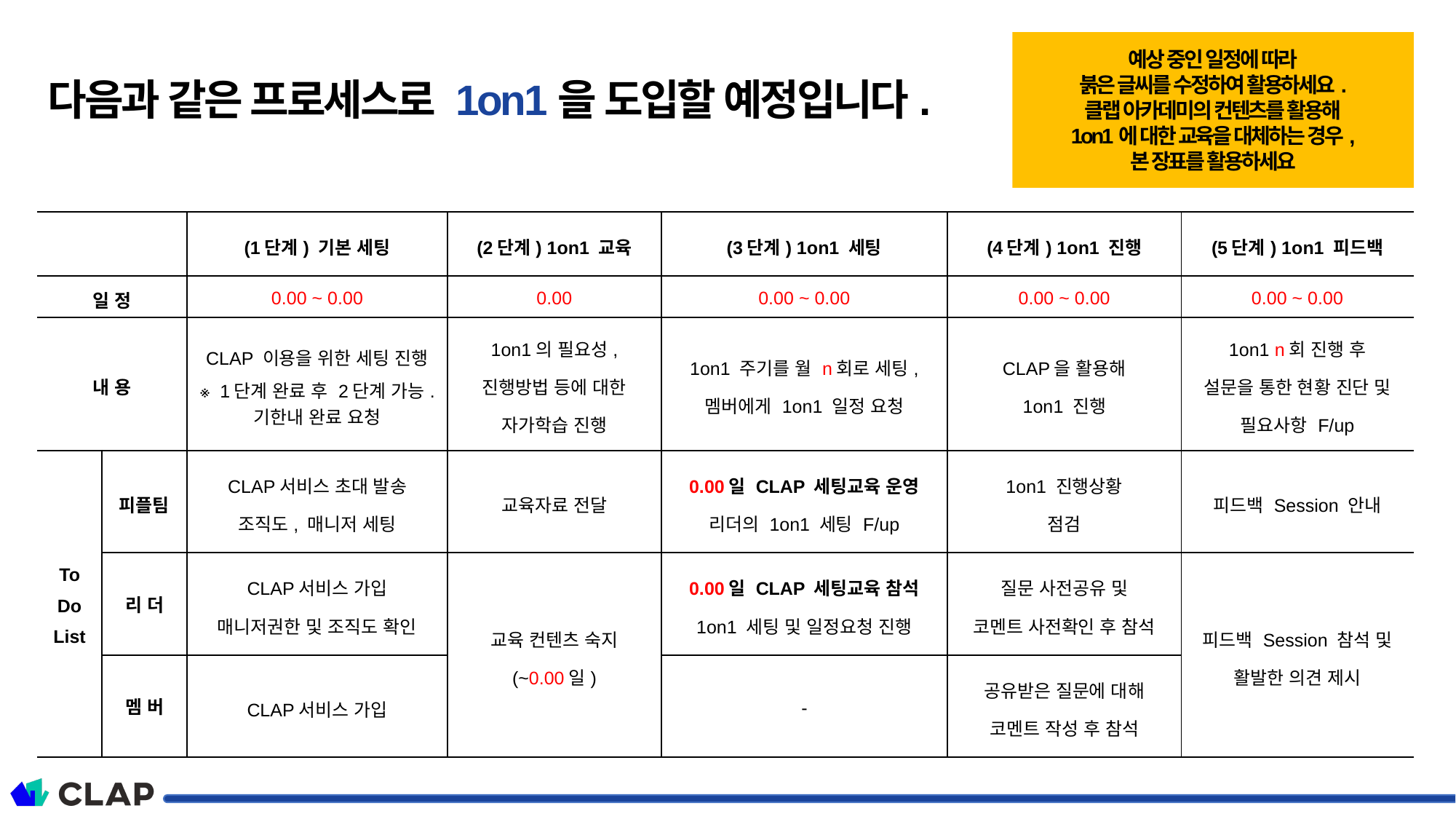

예상 중인 일정에 따라
붉은 글씨를 수정하여 활용하세요.
클랩 아카데미의 컨텐츠를 활용해
1on1에 대한 교육을 대체하는 경우,
본 장표를 활용하세요
다음과 같은 프로세스로 1on1을 도입할 예정입니다.
|  |  | (1단계) 기본 세팅 | (2단계) 1on1 교육 | (3단계) 1on1 세팅 | (4단계) 1on1 진행 | (5단계) 1on1 피드백 |
| --- | --- | --- | --- | --- | --- | --- |
| 일 정 |  | 0.00 ~ 0.00 | 0.00 | 0.00 ~ 0.00 | 0.00 ~ 0.00 | 0.00 ~ 0.00 |
| 내 용 |  | CLAP 이용을 위한 세팅 진행 ※ 1단계 완료 후 2단계 가능. 기한내 완료 요청 | 1on1의 필요성, 진행방법 등에 대한 자가학습 진행 | 1on1 주기를 월 n회로 세팅, 멤버에게 1on1 일정 요청 | CLAP을 활용해 1on1 진행 | 1on1 n회 진행 후 설문을 통한 현황 진단 및 필요사항 F/up |
| To Do List | 피플팀 | CLAP서비스 초대 발송 조직도, 매니저 세팅 | 교육자료 전달 | 0.00일 CLAP 세팅교육 운영 리더의 1on1 세팅 F/up | 1on1 진행상황 점검 | 피드백 Session 안내 |
|  | 리 더 | CLAP서비스 가입 매니저권한 및 조직도 확인 | 교육 컨텐츠 숙지 (~0.00일) | 0.00일 CLAP 세팅교육 참석 1on1 세팅 및 일정요청 진행 | 질문 사전공유 및 코멘트 사전확인 후 참석 | 피드백 Session 참석 및 활발한 의견 제시 |
|  | 멤 버 | CLAP서비스 가입 | 해당없음 | - | 공유받은 질문에 대해 코멘트 작성 후 참석 |  |